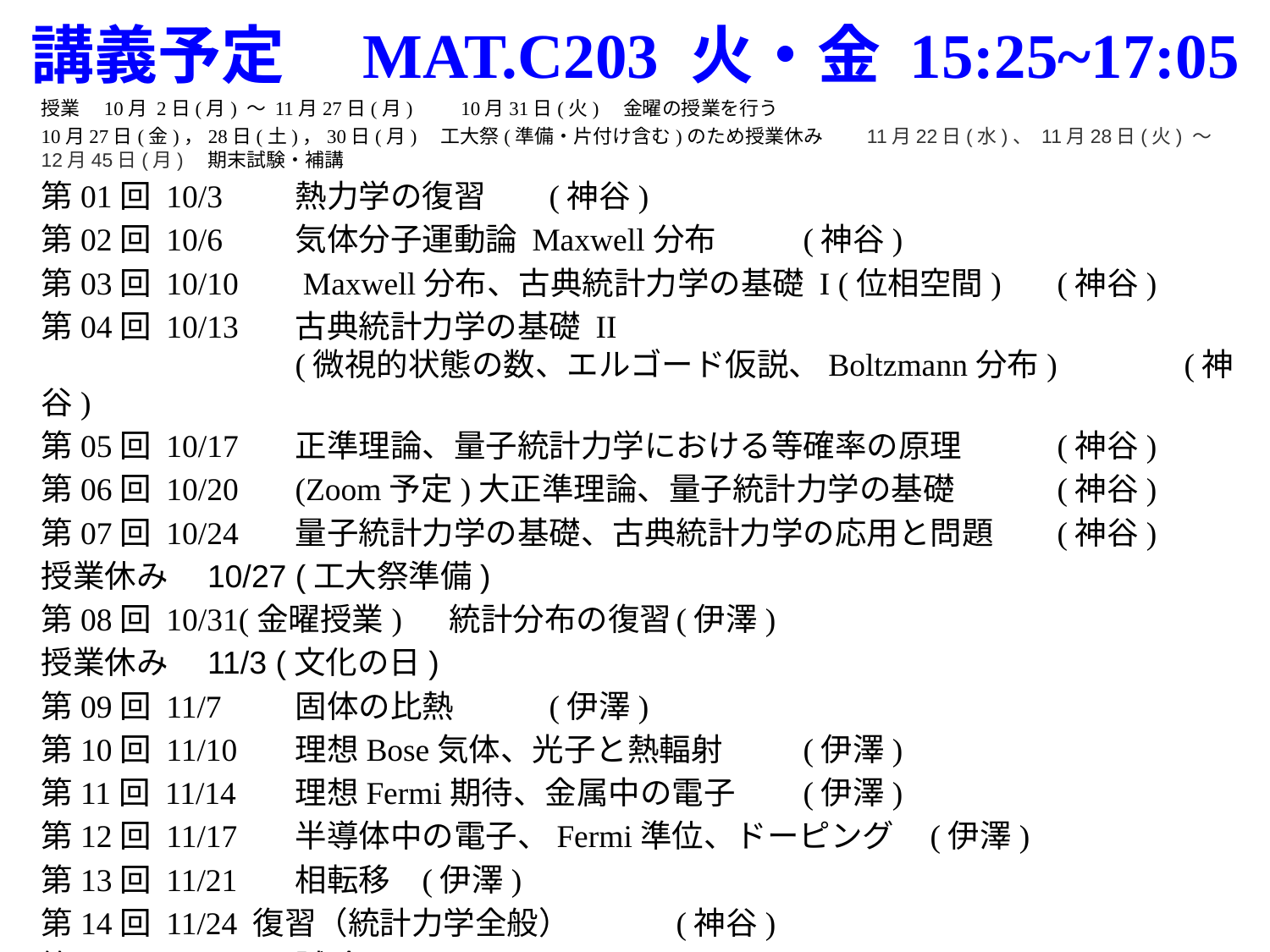

# 講義予定　MAT.C203 火・金 15:25~17:05
授業　10月 2日(月) ～ 11月27日(月)　　10月31日(火)　金曜の授業を行う
10月27日(金)，28日(土)，30日(月)　工大祭(準備・片付け含む)のため授業休み　　11月22日(水)、 11月28日(火) ～ 12月45日(月)　期末試験・補講
第01回 10/3 	熱力学の復習	(神谷)
第02回 10/6 	気体分子運動論 Maxwell分布	(神谷)
第03回 10/10 	 Maxwell分布、古典統計力学の基礎 I (位相空間) 	(神谷)
第04回 10/13	古典統計力学の基礎 II
		(微視的状態の数、エルゴード仮説、Boltzmann分布)	(神谷)
第05回 10/17	正準理論、量子統計力学における等確率の原理	(神谷)
第06回 10/20	(Zoom予定)大正準理論、量子統計力学の基礎	(神谷)
第07回 10/24	量子統計力学の基礎、古典統計力学の応用と問題	(神谷)
授業休み　10/27 (工大祭準備)
第08回 10/31(金曜授業) 　統計分布の復習	(伊澤)
授業休み　11/3 (文化の日)
第09回 11/7	固体の比熱	(伊澤)
第10回 11/10	理想Bose気体、光子と熱輻射	(伊澤)
第11回 11/14	理想Fermi期待、金属中の電子	(伊澤)
第12回 11/17	半導体中の電子、Fermi準位、ドーピング	(伊澤)
第13回 11/21	相転移	(伊澤)
第14回 11/24 復習（統計力学全般）	(神谷)
第15回 12/1	試験